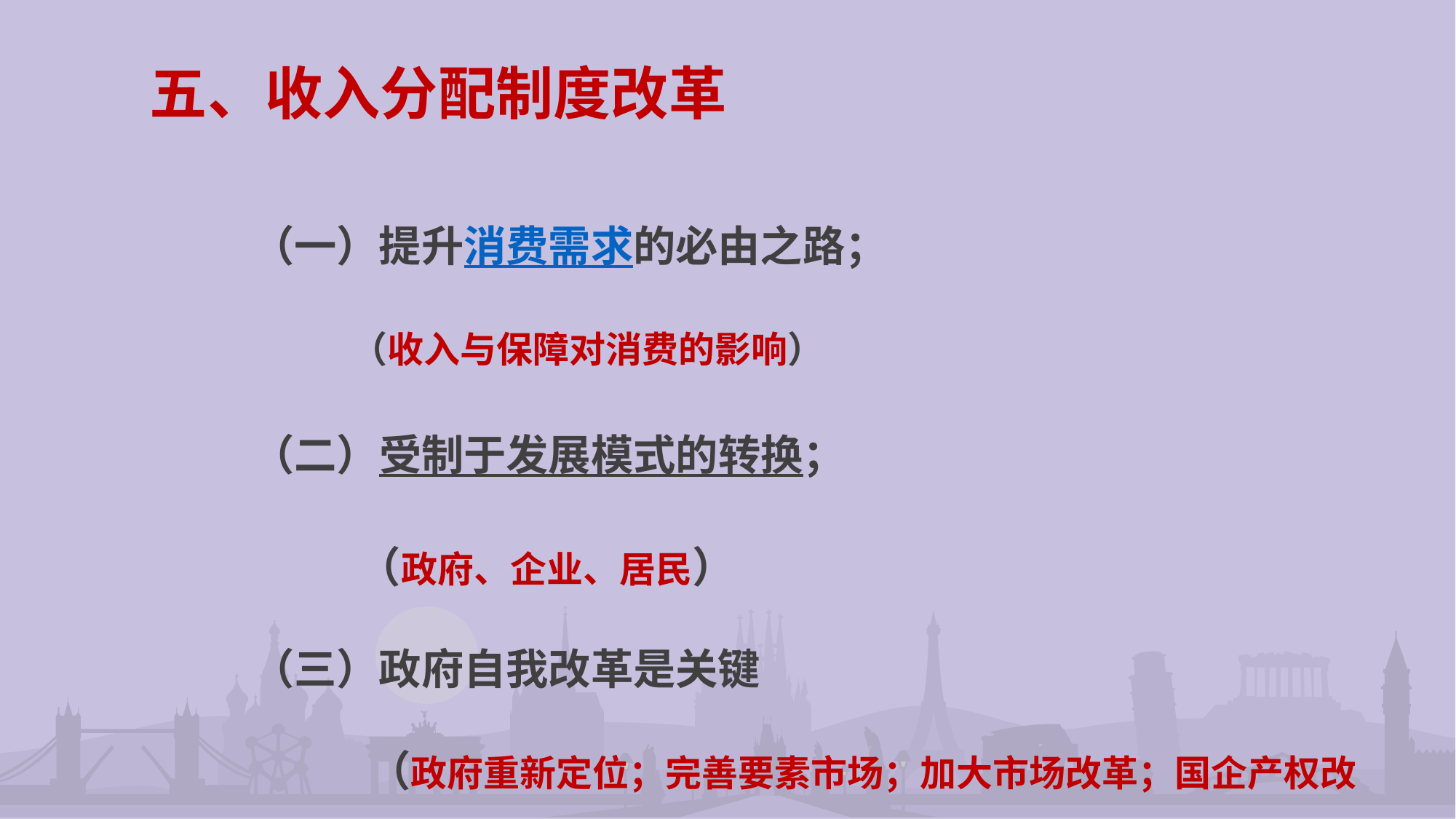

# 五、收入分配制度改革
（一）提升消费需求的必由之路；
           （收入与保障对消费的影响）
（二）受制于发展模式的转换；
          （政府、企业、居民）
（三）政府自我改革是关键
           （政府重新定位；完善要素市场；加大市场改革；国企产权改革）